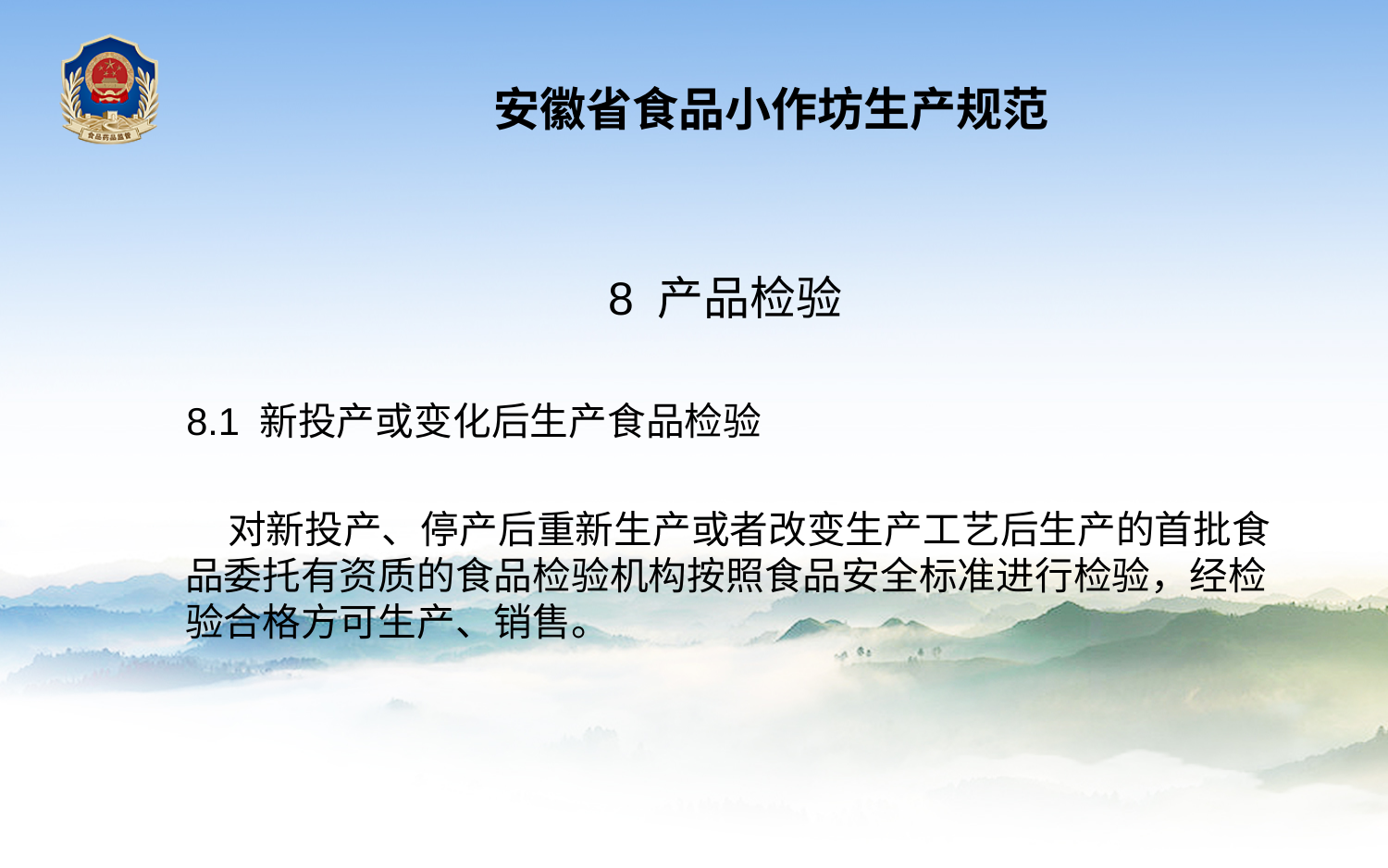

安徽省食品小作坊生产规范

 8 产品检验

     8.1 新投产或变化后生产食品检验

          对新投产、停产后重新生产或者改变生产工艺后生产的首批食品委托有资质的食品检验机构按照食品安全标准进行检验，经检验合格方可生产、销售。